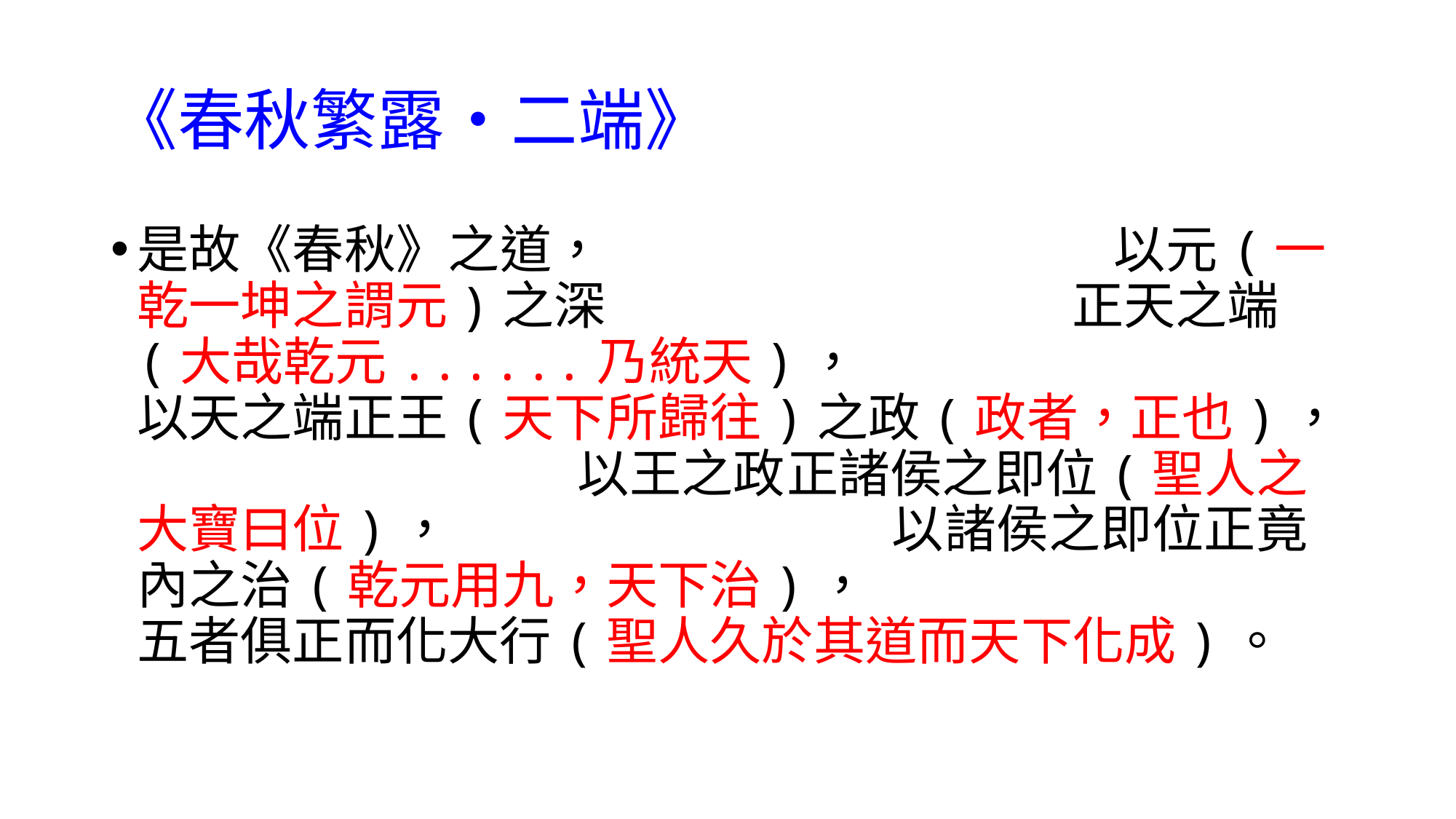

# 《春秋繁露・二端》
是故《春秋》之道，                                            以元(一乾一坤之謂元)之深                                        正天之端(大哉乾元......乃統天)，                                         以天之端正王(天下所歸往)之政(政者，正也)，                                       以王之政正諸侯之即位(聖人之大寶曰位)，                                      以諸侯之即位正竟內之治(乾元用九，天下治)，                                       五者俱正而化大行(聖人久於其道而天下化成)。